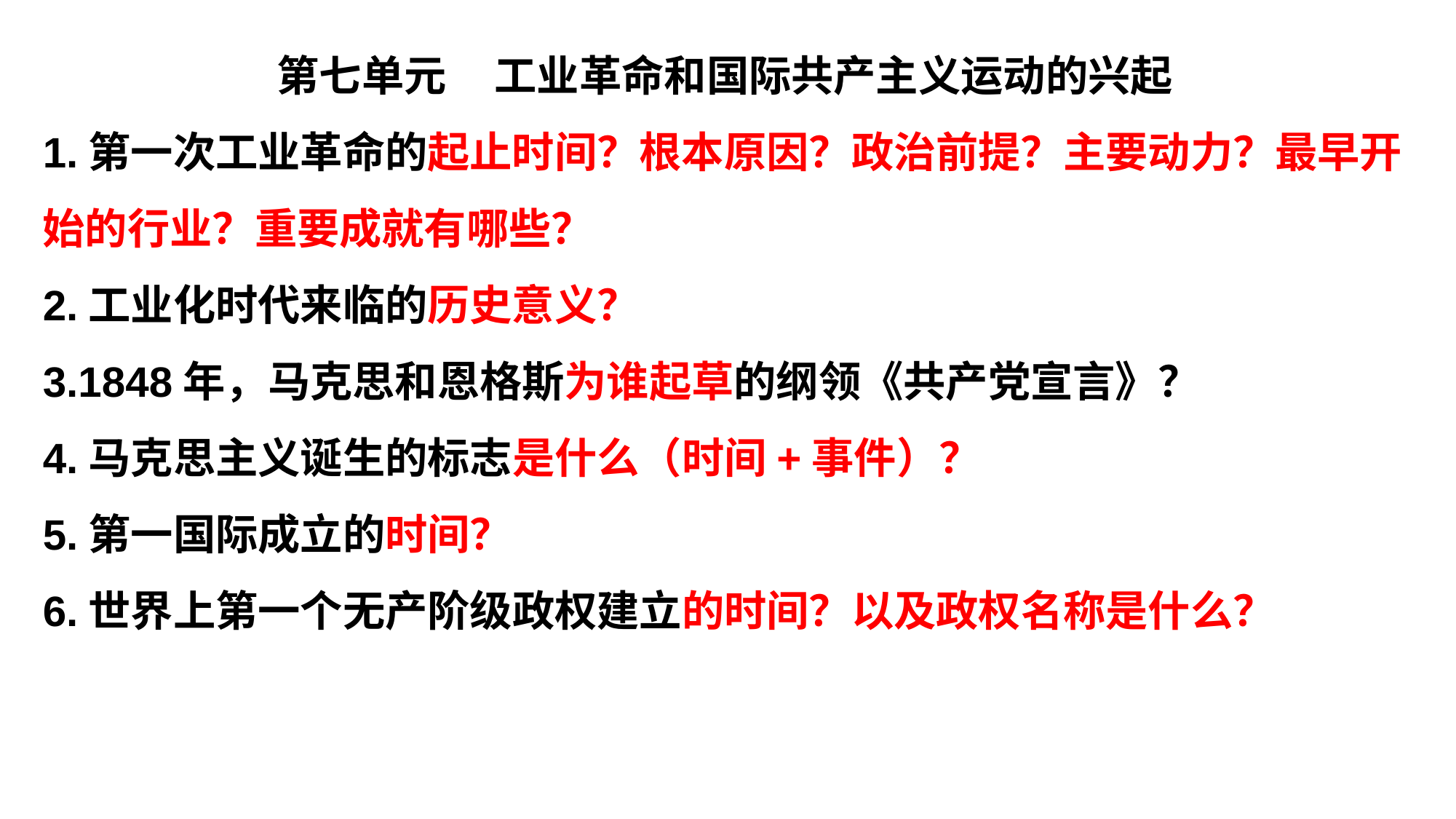

第七单元     工业革命和国际共产主义运动的兴起
1.第一次工业革命的起止时间？根本原因？政治前提？主要动力？最早开始的行业？重要成就有哪些？
2.工业化时代来临的历史意义？
3.1848年，马克思和恩格斯为谁起草的纲领《共产党宣言》？
4.马克思主义诞生的标志是什么（时间+事件）？
5.第一国际成立的时间？
6.世界上第一个无产阶级政权建立的时间？以及政权名称是什么？